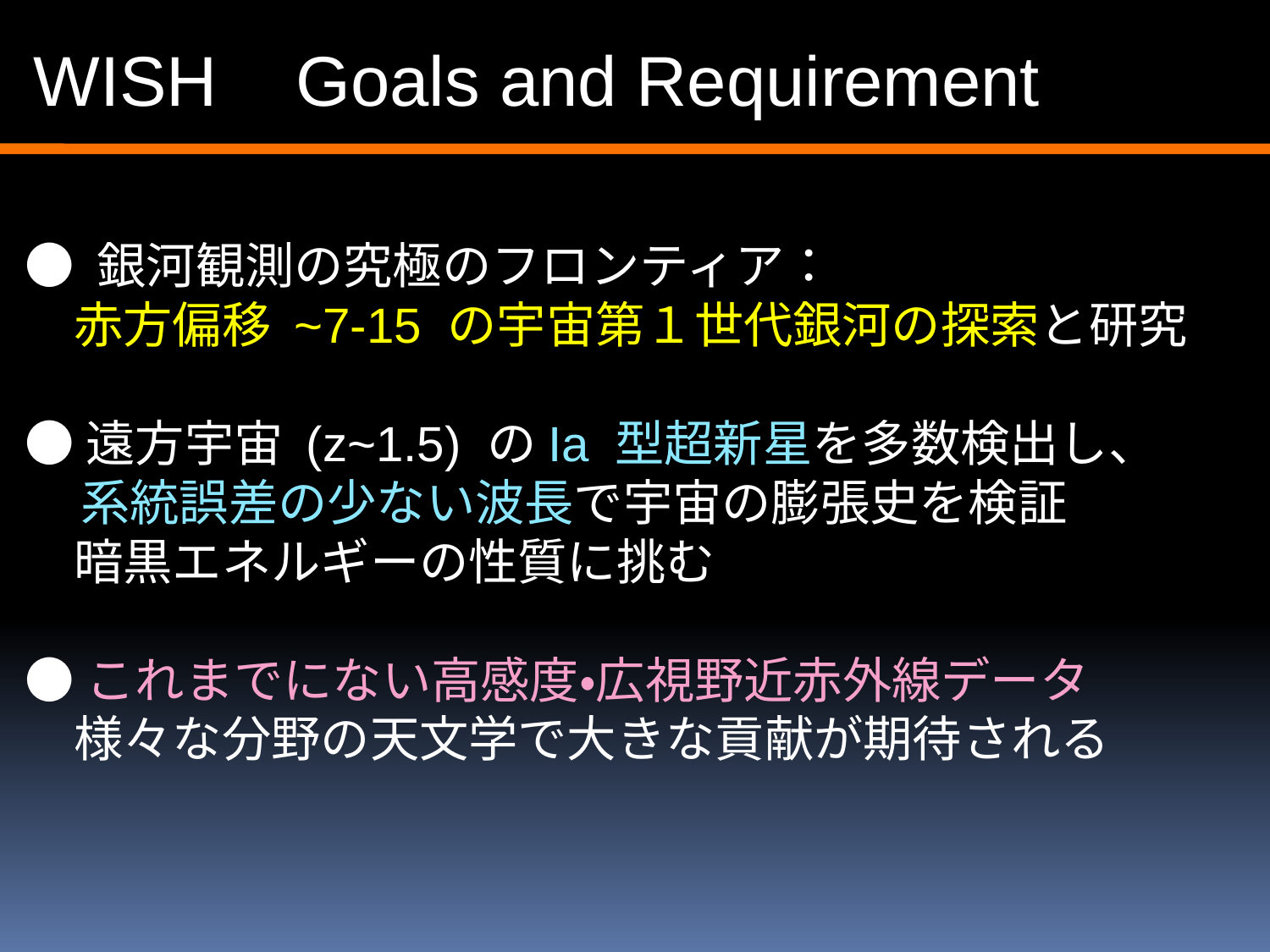

WISH    Goals and Requirement
● 銀河観測の究極のフロンティア：
　赤方偏移 ~7-15 の宇宙第１世代銀河の探索と研究

●遠方宇宙 (z~1.5) のIa 型超新星を多数検出し、
    系統誤差の少ない波長で宇宙の膨張史を検証
　暗黒エネルギーの性質に挑む

●これまでにない高感度・広視野近赤外線データ
　様々な分野の天文学で大きな貢献が期待される